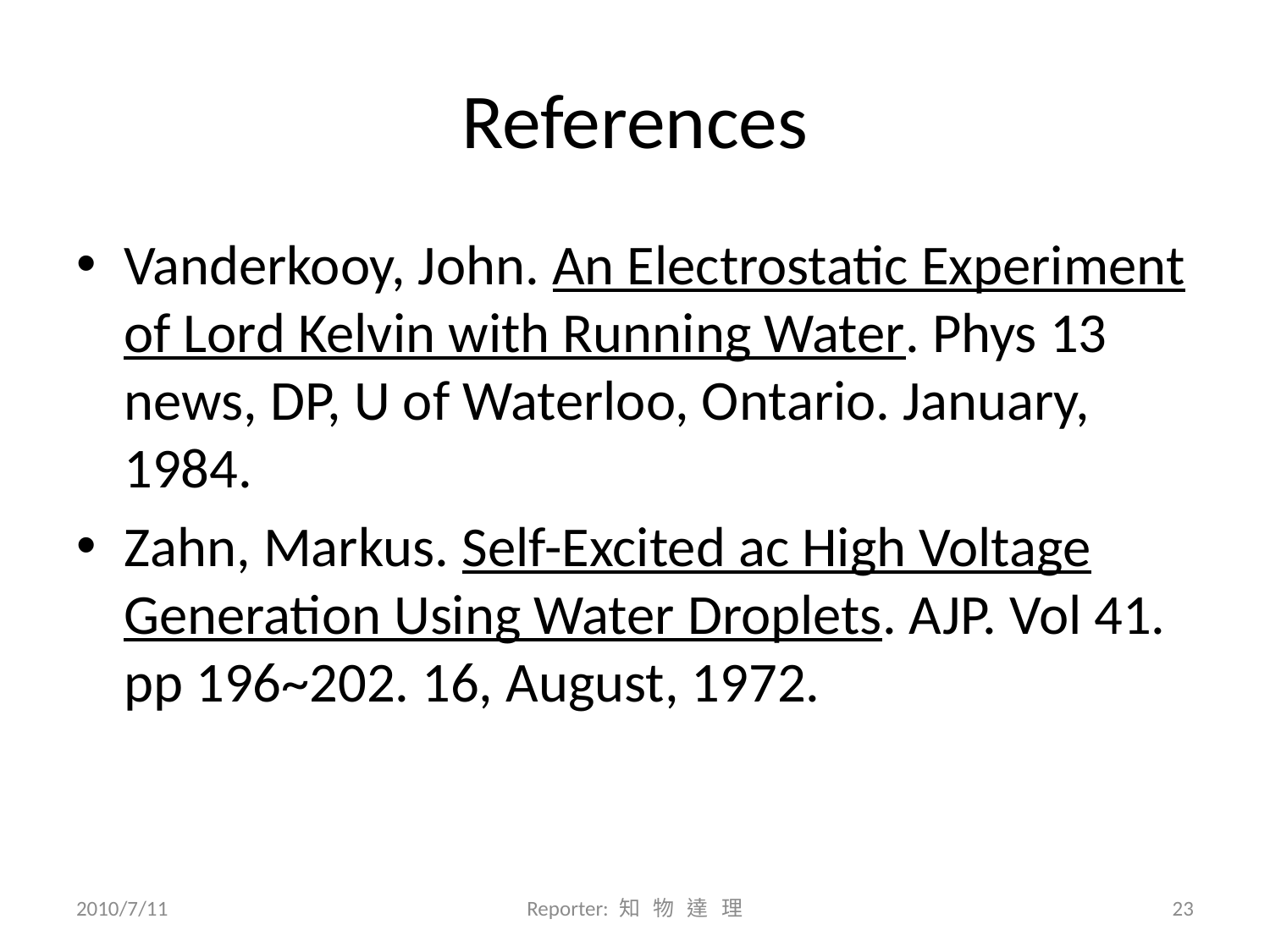

# References
Vanderkooy, John. An Electrostatic Experiment of Lord Kelvin with Running Water. Phys 13 news, DP, U of Waterloo, Ontario. January, 1984.
Zahn, Markus. Self-Excited ac High Voltage Generation Using Water Droplets. AJP. Vol 41. pp 196~202. 16, August, 1972.
2010/7/11
Reporter: 知  物  達  理
23